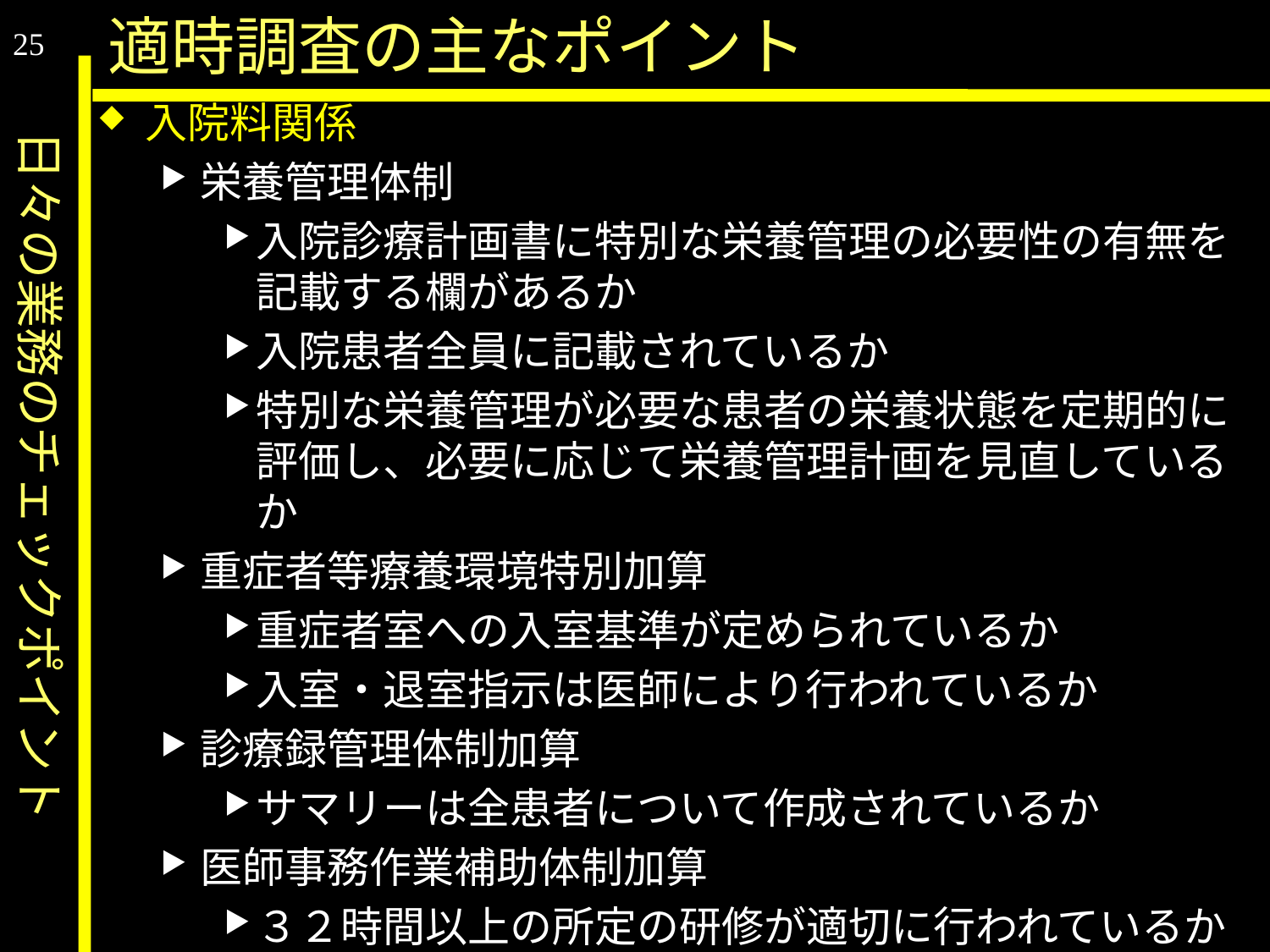

日々の業務のチェックポイント
適時調査の主なポイント
25

入院料関係
栄養管理体制
入院診療計画書に特別な栄養管理の必要性の有無を記載する欄があるか
入院患者全員に記載されているか
特別な栄養管理が必要な患者の栄養状態を定期的に評価し、必要に応じて栄養管理計画を見直しているか
重症者等療養環境特別加算
重症者室への入室基準が定められているか
入室・退室指示は医師により行われているか
診療録管理体制加算
サマリーは全患者について作成されているか
医師事務作業補助体制加算
３２時間以上の所定の研修が適切に行われているか